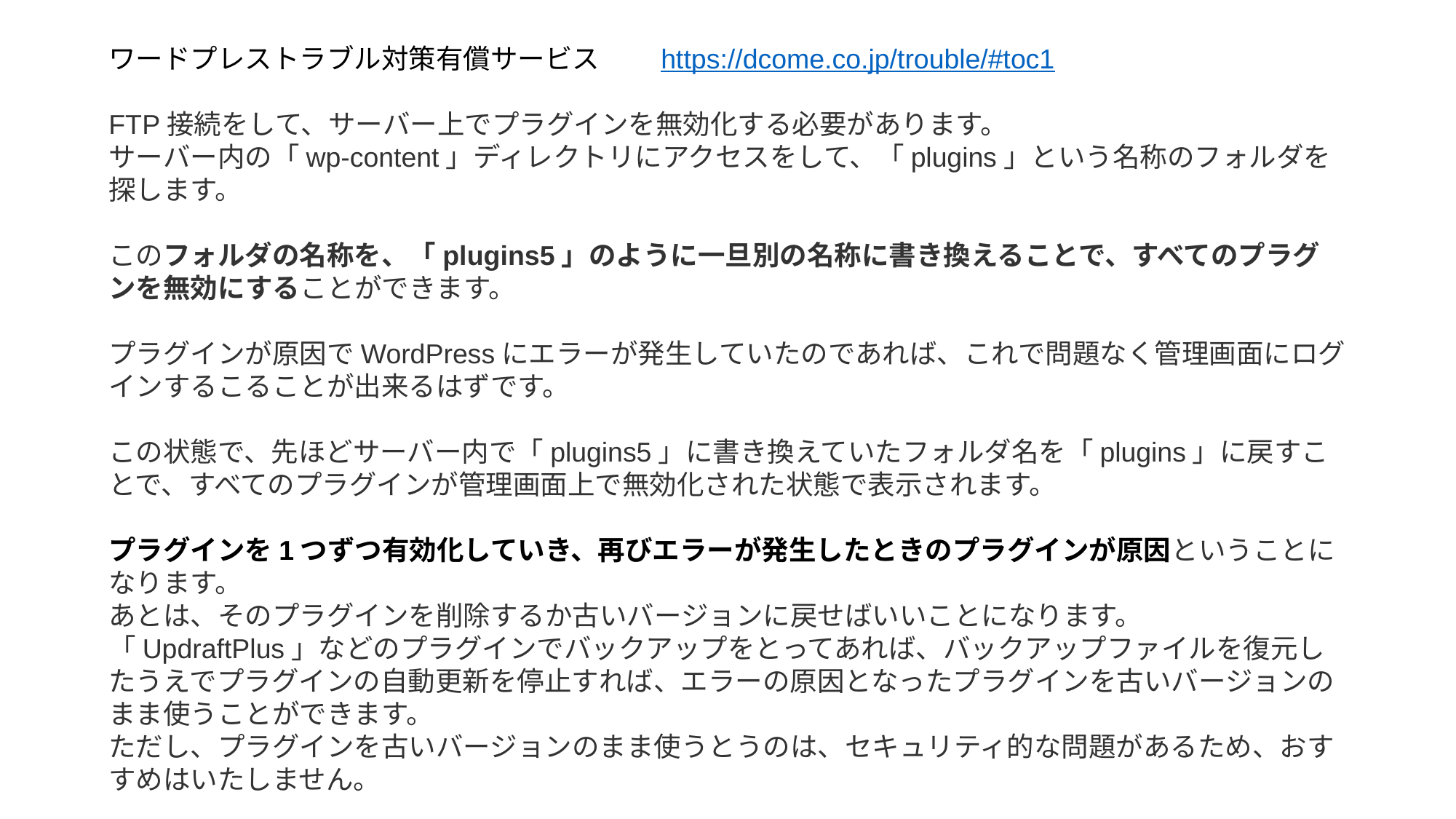

ワードプレストラブル対策有償サービス　　https://dcome.co.jp/trouble/#toc1

FTP接続をして、サーバー上でプラグインを無効化する必要があります。
サーバー内の「wp-content」ディレクトリにアクセスをして、「plugins」という名称のフォルダを探します。

このフォルダの名称を、「plugins5」のように一旦別の名称に書き換えることで、すべてのプラグンを無効にすることができます。

プラグインが原因でWordPressにエラーが発生していたのであれば、これで問題なく管理画面にログインするこることが出来るはずです。

この状態で、先ほどサーバー内で「plugins5」に書き換えていたフォルダ名を「plugins」に戻すことで、すべてのプラグインが管理画面上で無効化された状態で表示されます。

プラグインを1つずつ有効化していき、再びエラーが発生したときのプラグインが原因ということになります。
あとは、そのプラグインを削除するか古いバージョンに戻せばいいことになります。
「UpdraftPlus」などのプラグインでバックアップをとってあれば、バックアップファイルを復元したうえでプラグインの自動更新を停止すれば、エラーの原因となったプラグインを古いバージョンのまま使うことができます。
ただし、プラグインを古いバージョンのまま使うとうのは、セキュリティ的な問題があるため、おすすめはいたしません。